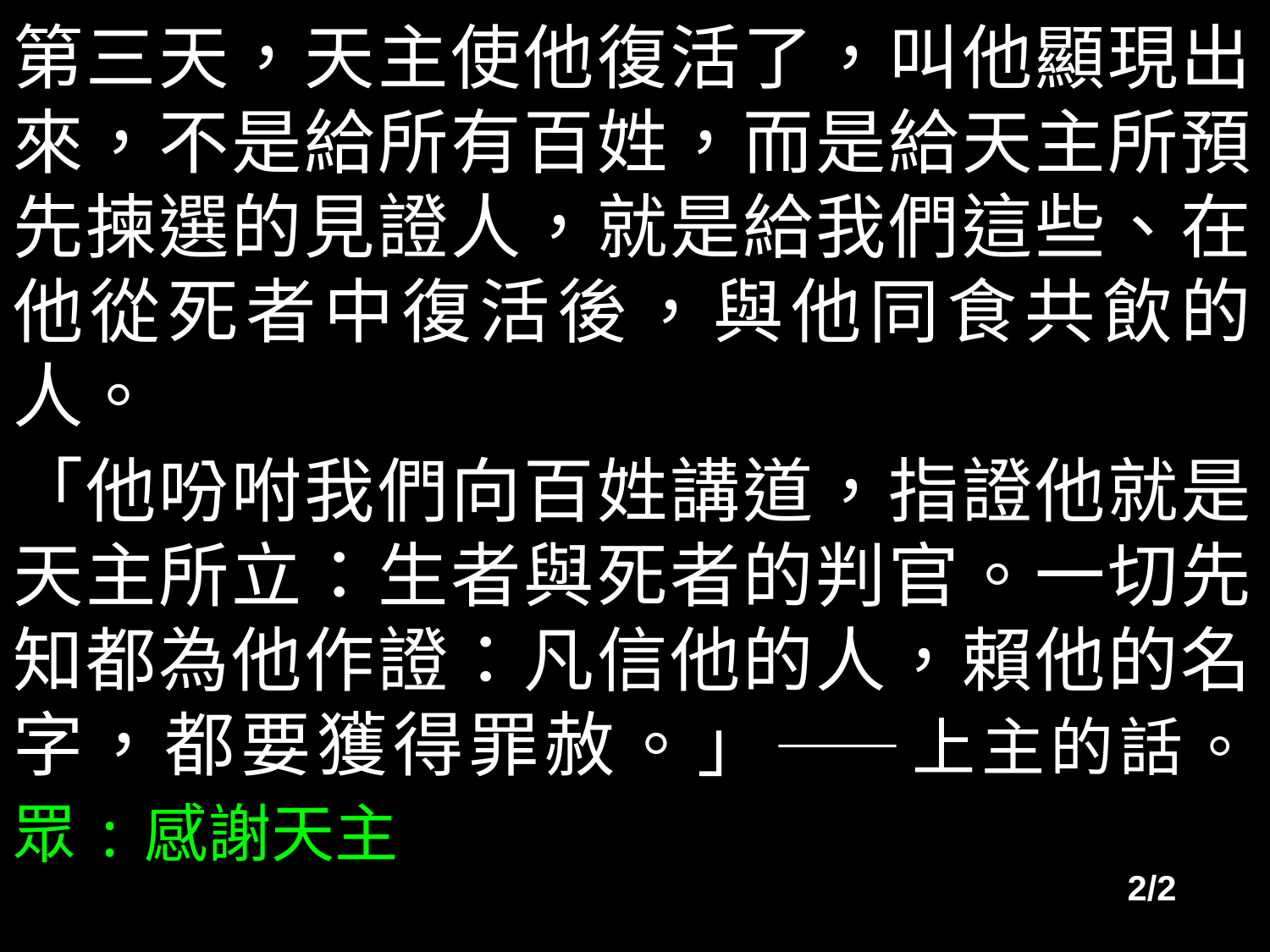

第三天，天主使他復活了，叫他顯現出來，不是給所有百姓，而是給天主所預先揀選的見證人，就是給我們這些、在他從死者中復活後，與他同食共飲的人。
「他吩咐我們向百姓講道，指證他就是天主所立：生者與死者的判官。一切先知都為他作證：凡信他的人，賴他的名字，都要獲得罪赦。」——上主的話。 眾:感謝天主

2/2